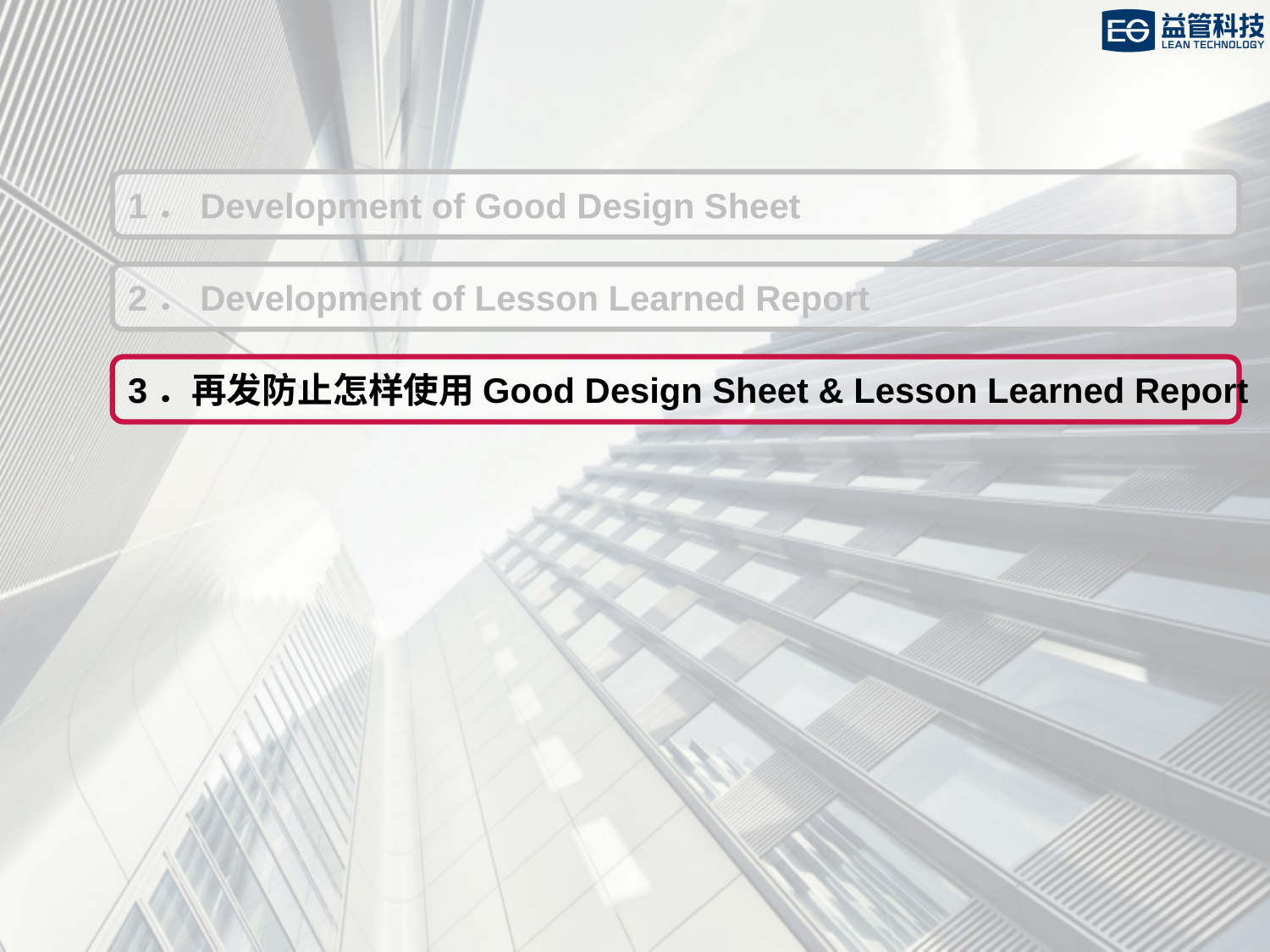

1．Development of Good Design Sheet
2．Development of Lesson Learned Report
3．再发防止怎样使用Good Design Sheet & Lesson Learned Report